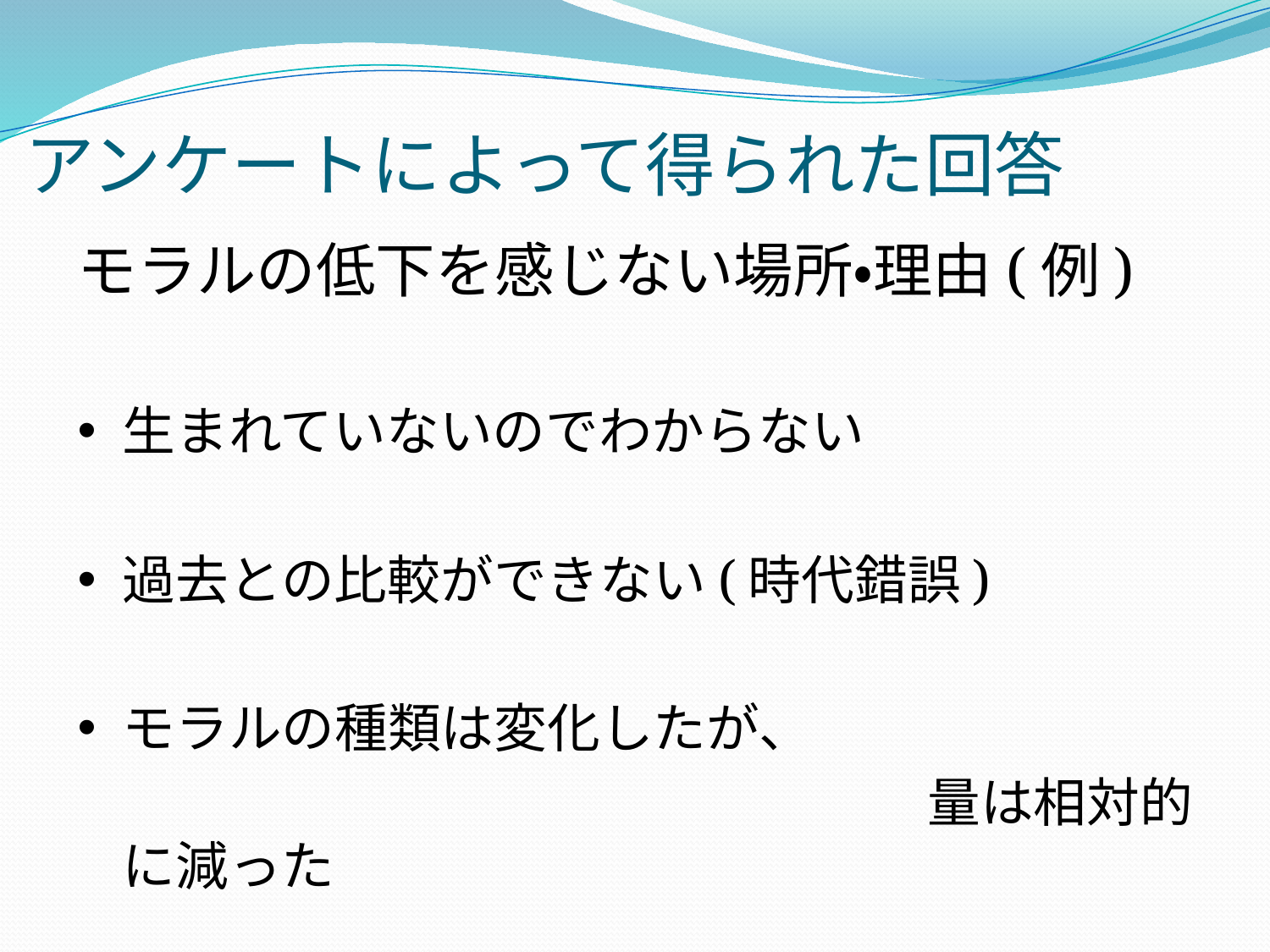

# アンケートによって得られた回答
モラルの低下を感じない場所・理由(例)

生まれていないのでわからない

過去との比較ができない(時代錯誤)

モラルの種類は変化したが、
　　　　　　　　　　　　　　　　量は相対的に減った